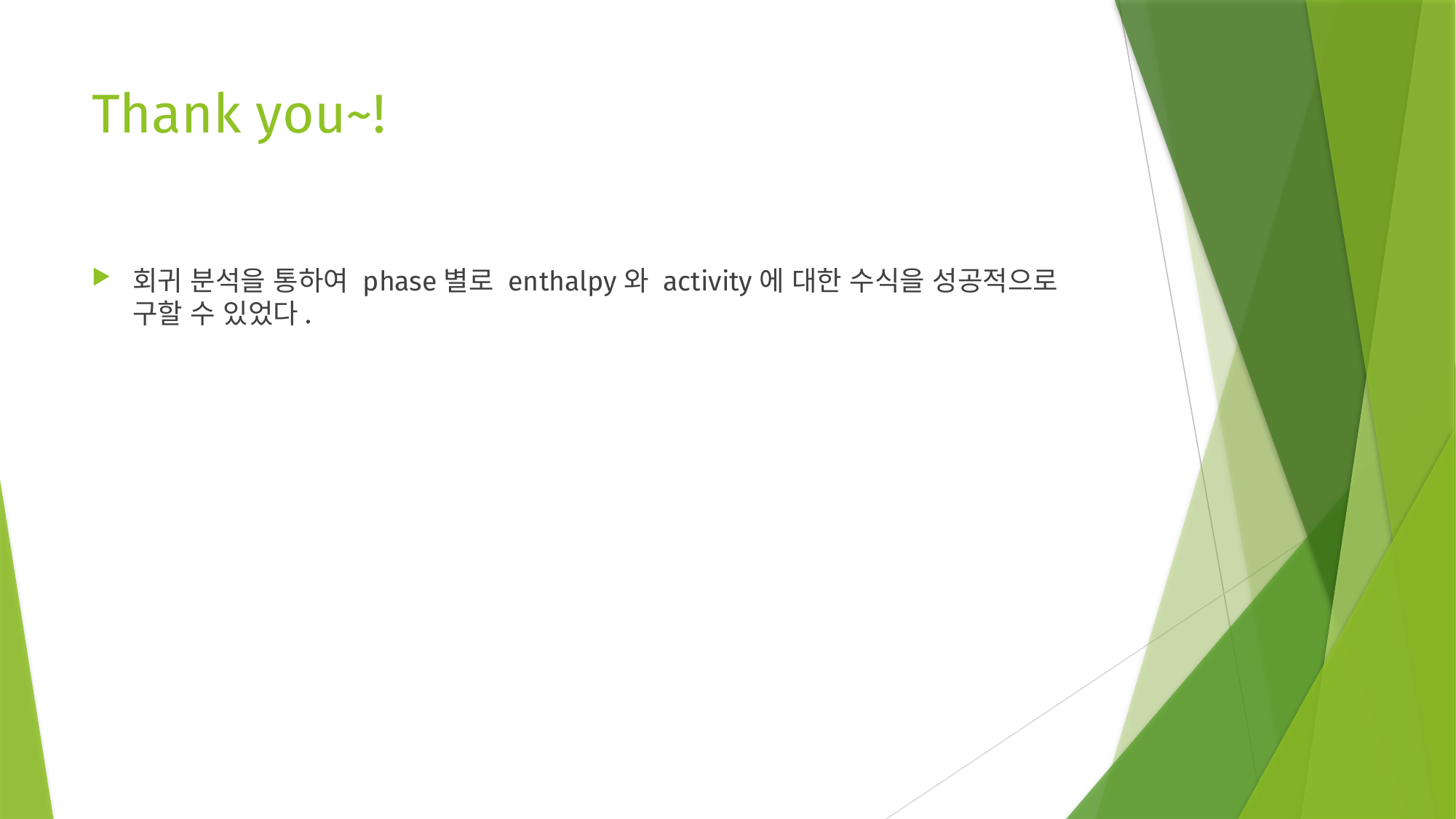

# Thank you~!
회귀 분석을 통하여 phase별로 enthalpy와 activity에 대한 수식을 성공적으로 구할 수 있었다.